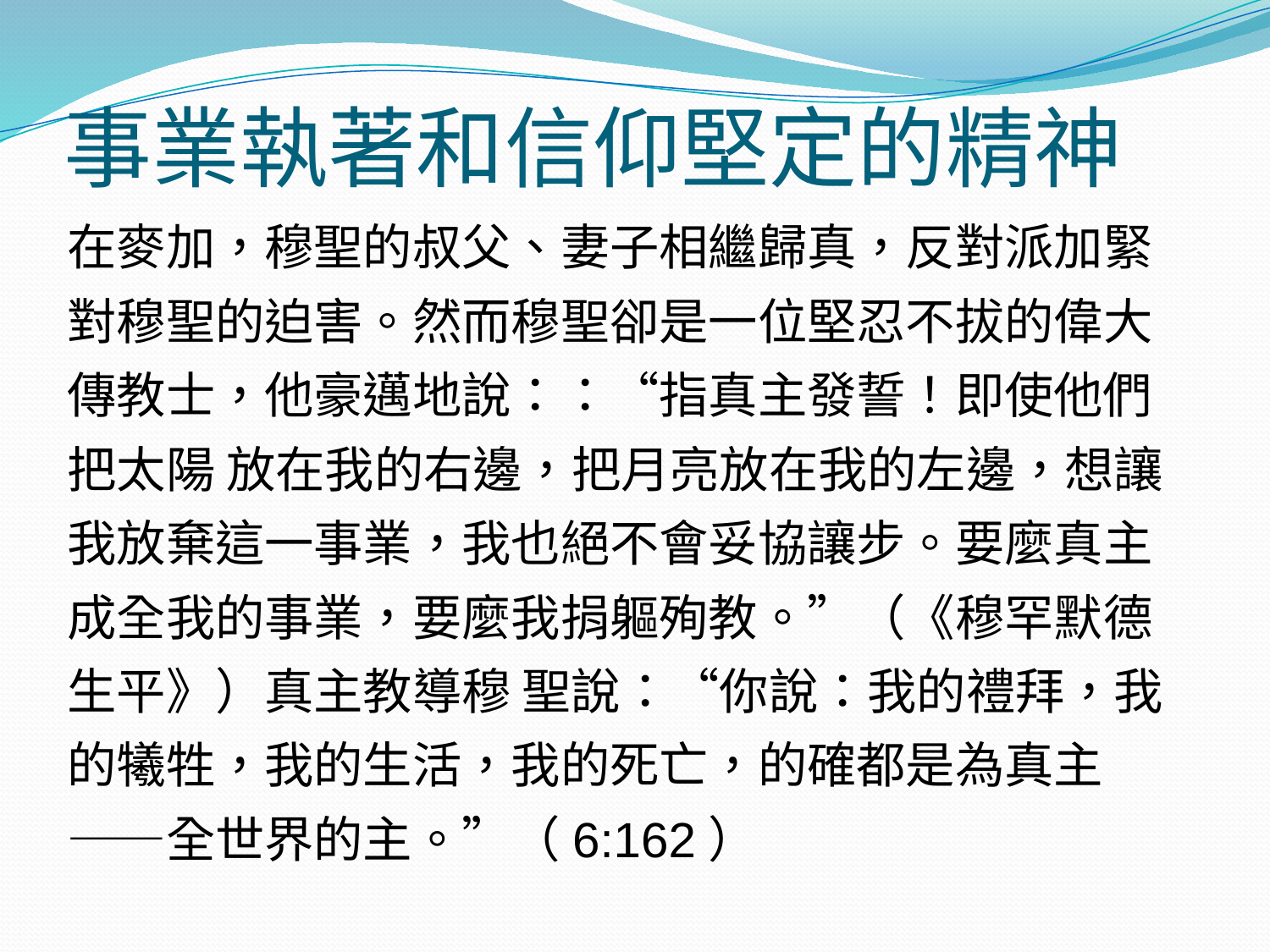

# 事業執著和信仰堅定的精神
在麥加，穆聖的叔父、妻子相繼歸真，反對派加緊對穆聖的迫害。然而穆聖卻是一位堅忍不拔的偉大傳教士，他豪邁地說：：“指真主發誓！即使他們把太陽 放在我的右邊，把月亮放在我的左邊，想讓我放棄這一事業，我也絕不會妥協讓步。要麼真主成全我的事業，要麼我捐軀殉教。”（《穆罕默德生平》）真主教導穆 聖說：“你說：我的禮拜，我的犧牲，我的生活，我的死亡，的確都是為真主——全世界的主。”（6:162）